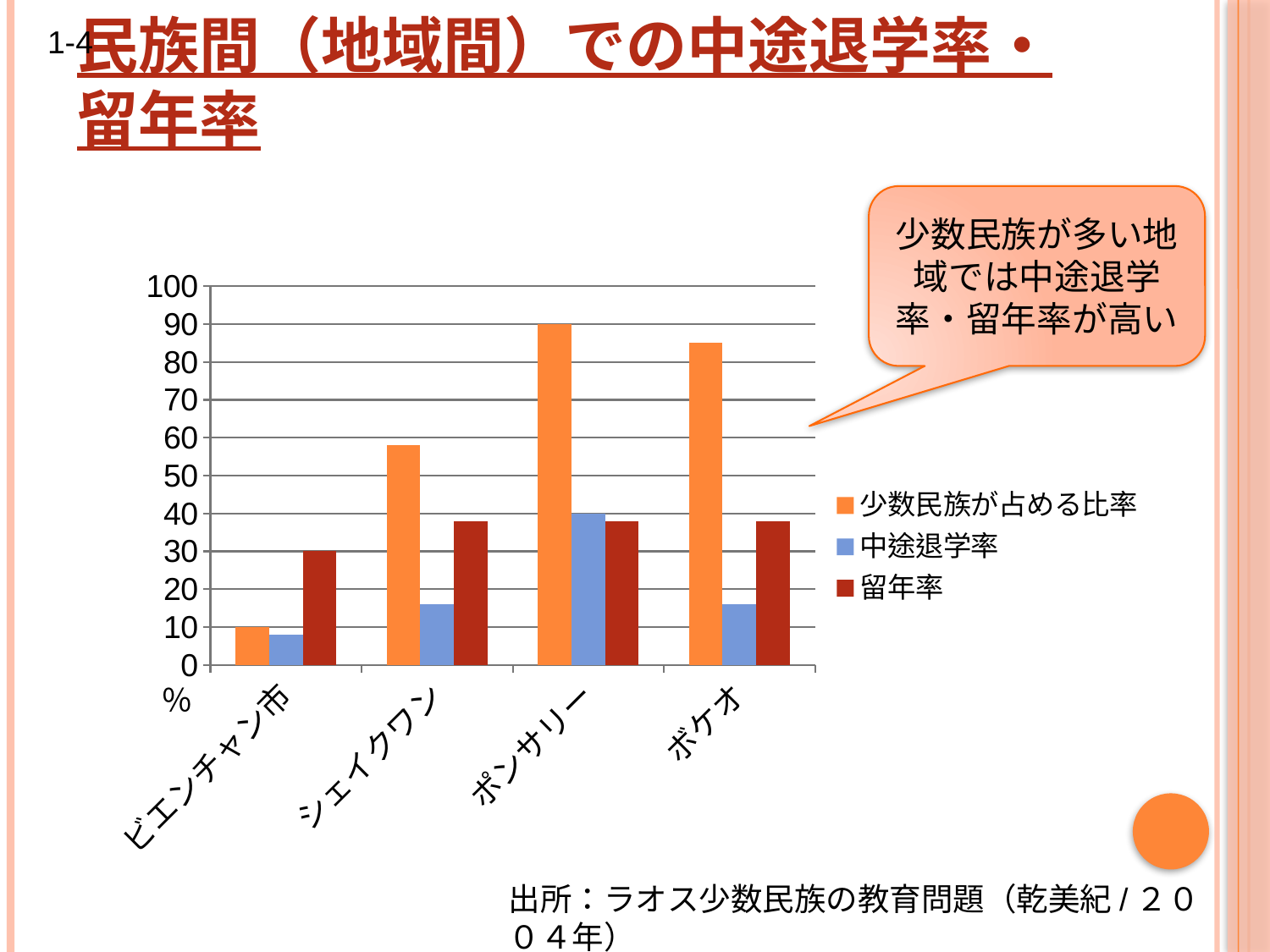

# 民族間（地域間）での中途退学率・留年率
1‐4
少数民族が多い地域では中途退学率・留年率が高い

### Chart

| Category | 少数民族が占める比率 | 中途退学率 | 留年率 |
|---|---|---|---|
| ビエンチャン市 | 10.0 | 8.0 | 30.0 |
| シェイクワン | 58.0 | 16.0 | 38.0 |
| ポンサリー | 90.0 | 40.0 | 38.0 |
| ボケオ | 85.0 | 16.0 | 38.0 |
％
出所：ラオス少数民族の教育問題（乾美紀/２００４年）
6